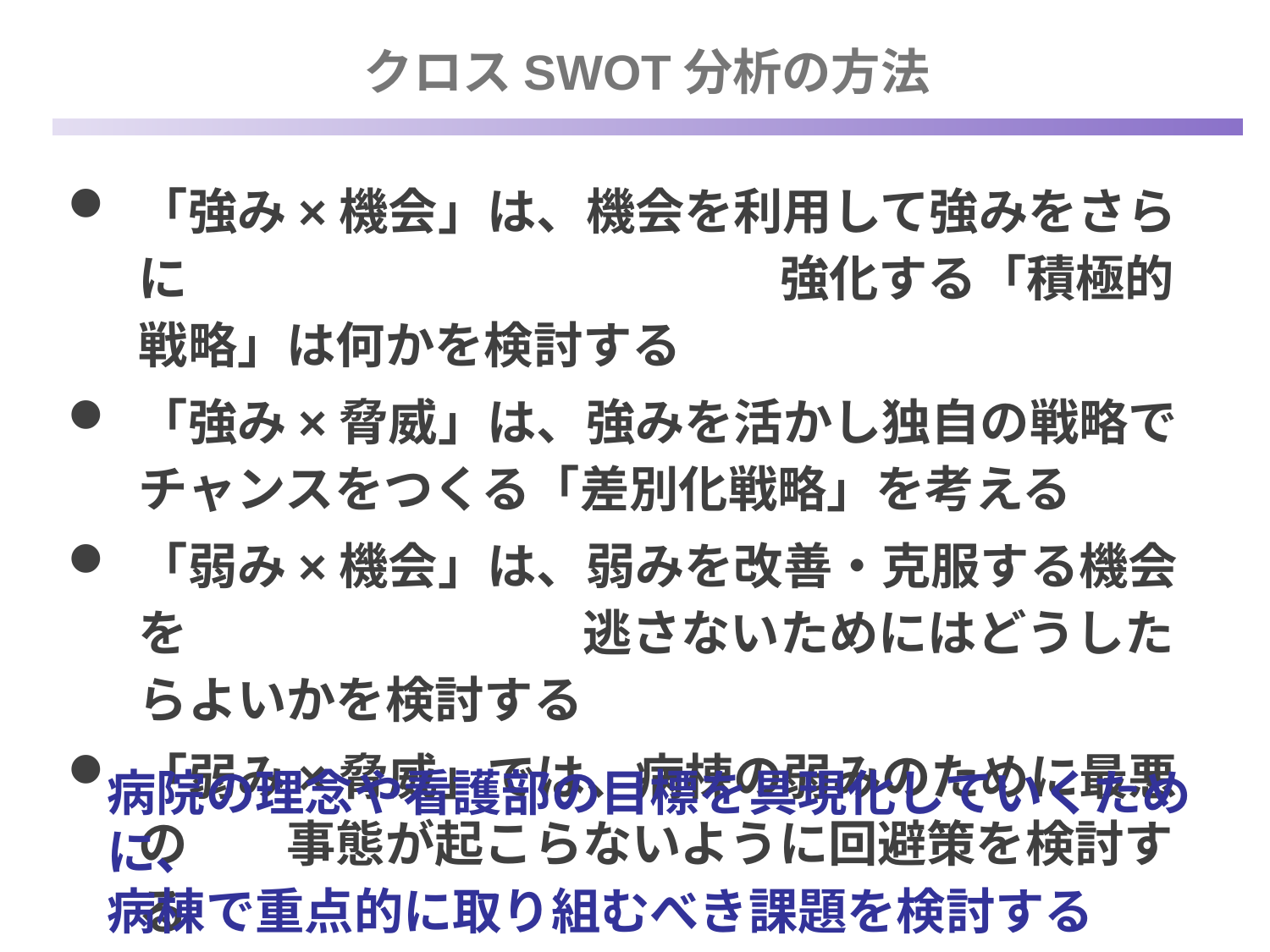

クロスSWOT分析の方法

「強み×機会」は、機会を利用して強みをさらに　　　　　　　　　　　　強化する「積極的戦略」は何かを検討する
「強み×脅威」は、強みを活かし独自の戦略でチャンスをつくる「差別化戦略」を考える
「弱み×機会」は、弱みを改善・克服する機会を　　　　　　　　逃さないためにはどうしたらよいかを検討する
「弱み×脅威」では、病棟の弱みのために最悪の　　事態が起こらないように回避策を検討する

病院の理念や看護部の目標を具現化していくために、
病棟で重点的に取り組むべき課題を検討する